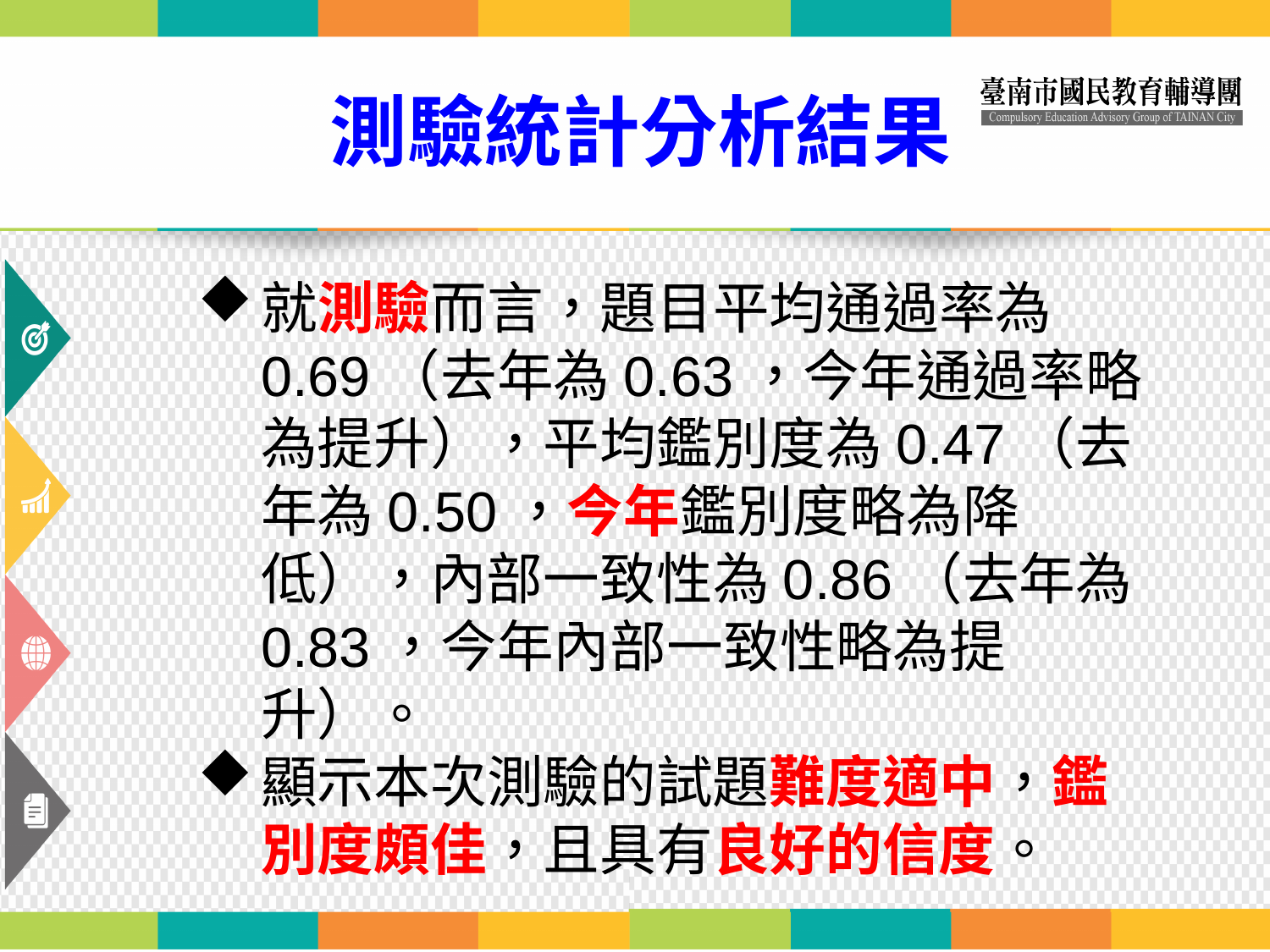

# 測驗統計分析結果
就測驗而言，題目平均通過率為0.69（去年為0.63，今年通過率略為提升），平均鑑別度為0.47（去年為0.50，今年鑑別度略為降低），內部一致性為0.86（去年為0.83，今年內部一致性略為提升）。
顯示本次測驗的試題難度適中，鑑別度頗佳，且具有良好的信度。